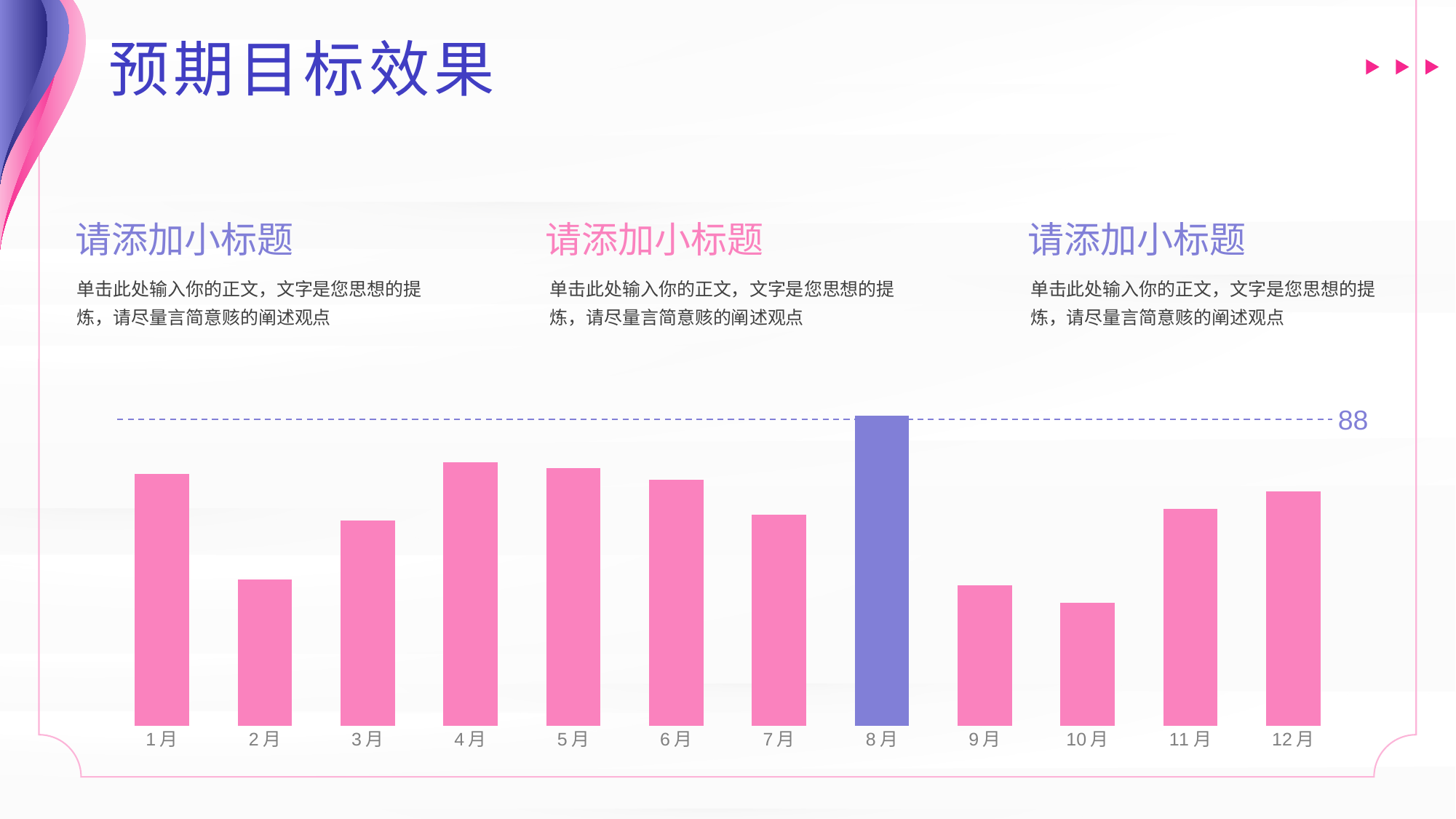

预期目标效果
请添加小标题
单击此处输入你的正文，文字是您思想的提炼，请尽量言简意赅的阐述观点
请添加小标题
单击此处输入你的正文，文字是您思想的提炼，请尽量言简意赅的阐述观点
请添加小标题
单击此处输入你的正文，文字是您思想的提炼，请尽量言简意赅的阐述观点

### Chart

| Category | 系列 1 |
|---|---|
| 1月 | 4.3 |
| 2月 | 2.5 |
| 3月 | 3.5 |
| 4月 | 4.5 |
| 5月 | 4.4 |
| 6月 | 4.2 |
| 7月 | 3.6 |
| 8月 | 5.3 |
| 9月 | 2.4 |
| 10月 | 2.1 |
| 11月 | 3.7 |
| 12月 | 4.0 |
88